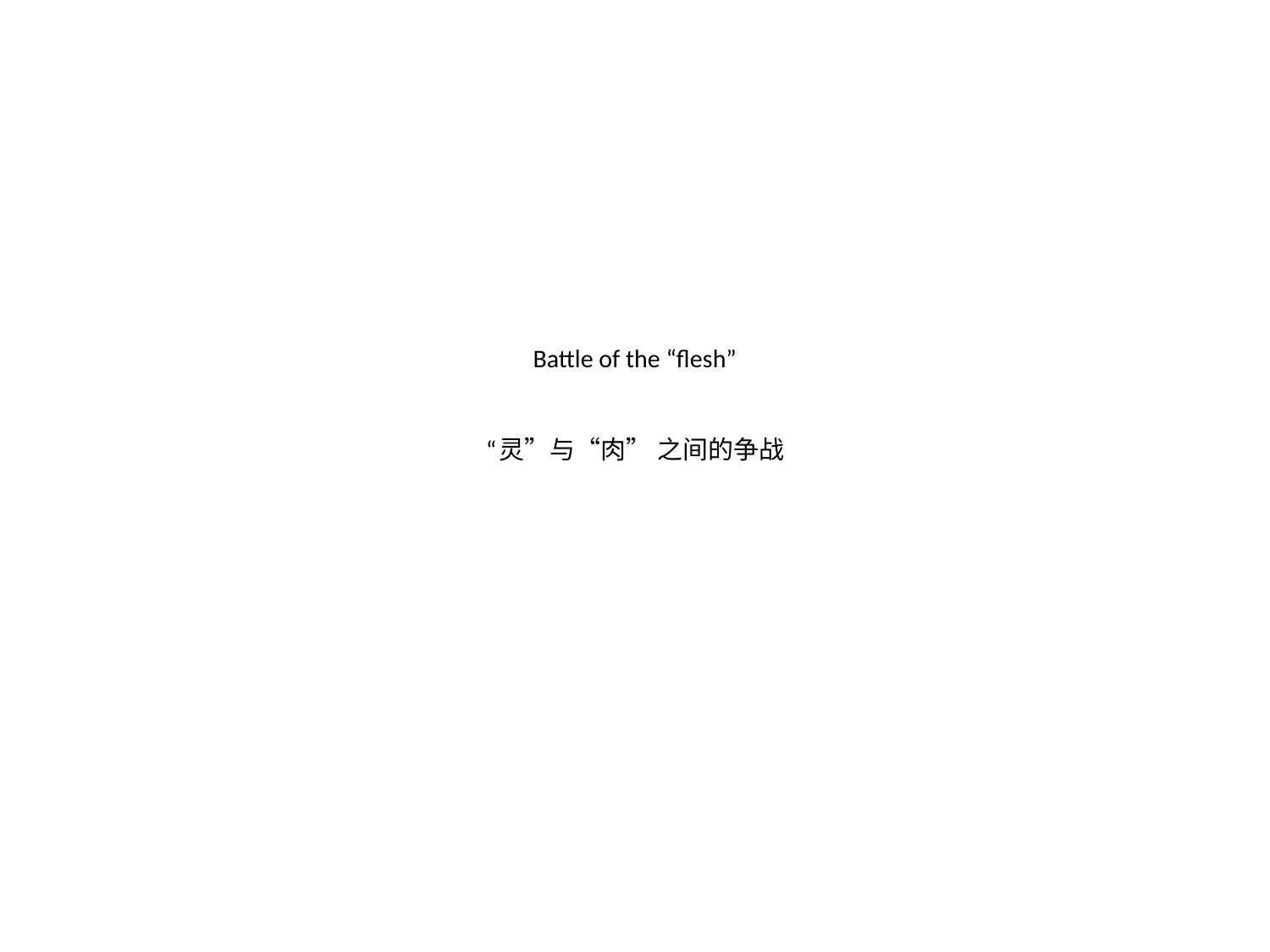

# Battle of the “flesh” “灵”与“肉” 之间的争战